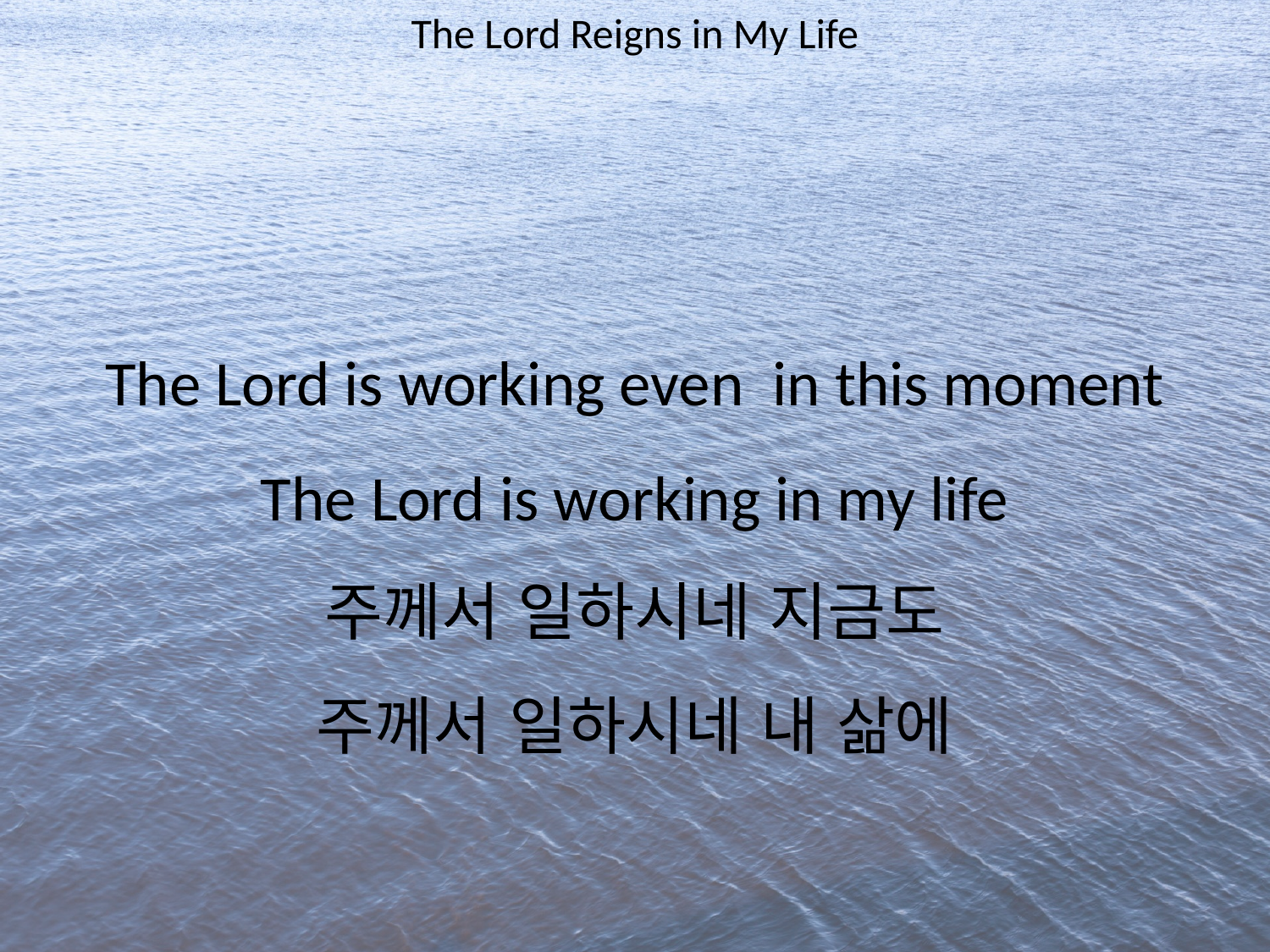

The Lord Reigns in My Life

#
The Lord is working even  in this moment
The Lord is working in my life
주께서 일하시네 지금도
주께서 일하시네 내 삶에